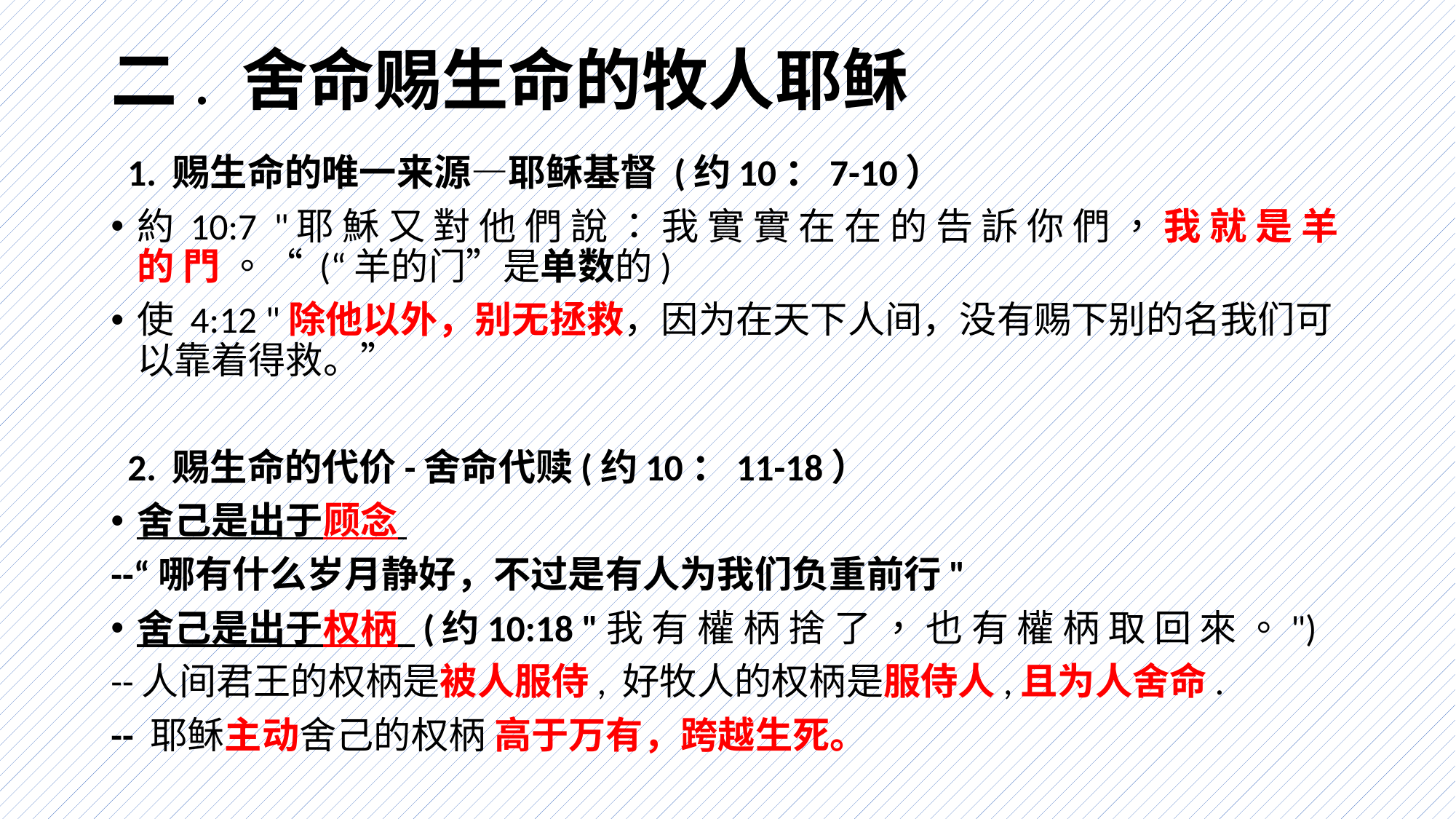

# 二. 舍命赐生命的牧人耶稣
  1. 赐生命的唯一来源—耶稣基督 (约10：7-10）
約 10:7  "耶 穌 又 對 他 們 說 ： 我 實 實 在 在 的 告 訴 你 們 ， 我 就 是 羊 的 門 。“ (“羊的门”是单数的)
使 4:12 "除他以外，别无拯救，因为在天下人间，没有赐下别的名我们可以靠着得救。”

  2. 赐生命的代价-舍命代赎(约10：11-18）
舍己是出于顾念
--“哪有什么岁月静好，不过是有人为我们负重前行"
舍己是出于权柄  (约10:18 "我 有 權 柄 捨 了 ， 也 有 權 柄 取 回 來 。")
--人间君王的权柄是被人服侍, 好牧人的权柄是服侍人,且为人舍命.
-- 耶稣主动舍己的权柄 高于万有，跨越生死。